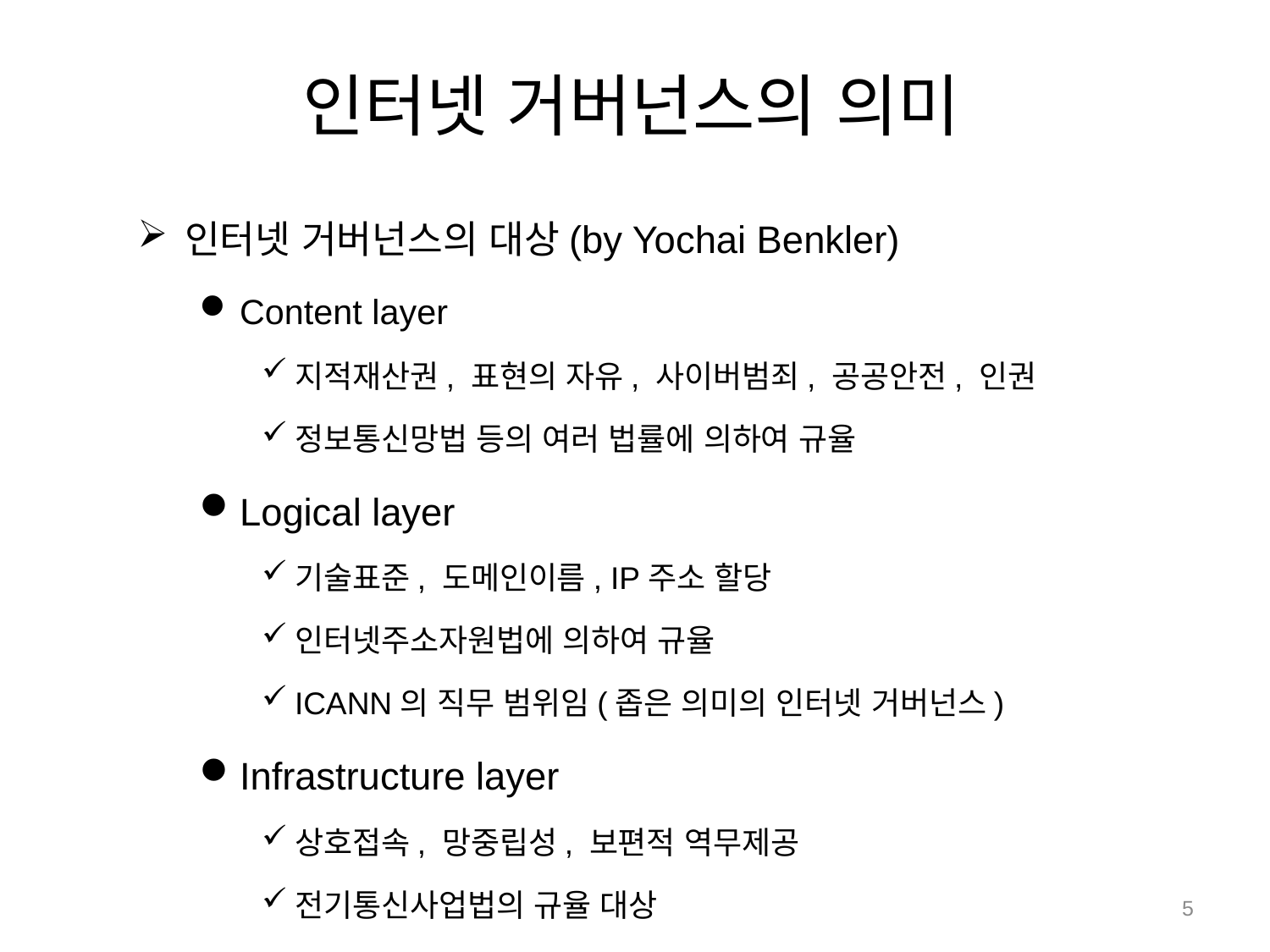

# 인터넷 거버넌스의 의미
인터넷 거버넌스의 대상(by Yochai Benkler)
Content layer
지적재산권, 표현의 자유, 사이버범죄, 공공안전, 인권
정보통신망법 등의 여러 법률에 의하여 규율
Logical layer
기술표준, 도메인이름, IP주소 할당
인터넷주소자원법에 의하여 규율
ICANN의 직무 범위임(좁은 의미의 인터넷 거버넌스)
Infrastructure layer
상호접속, 망중립성, 보편적 역무제공
전기통신사업법의 규율 대상
5